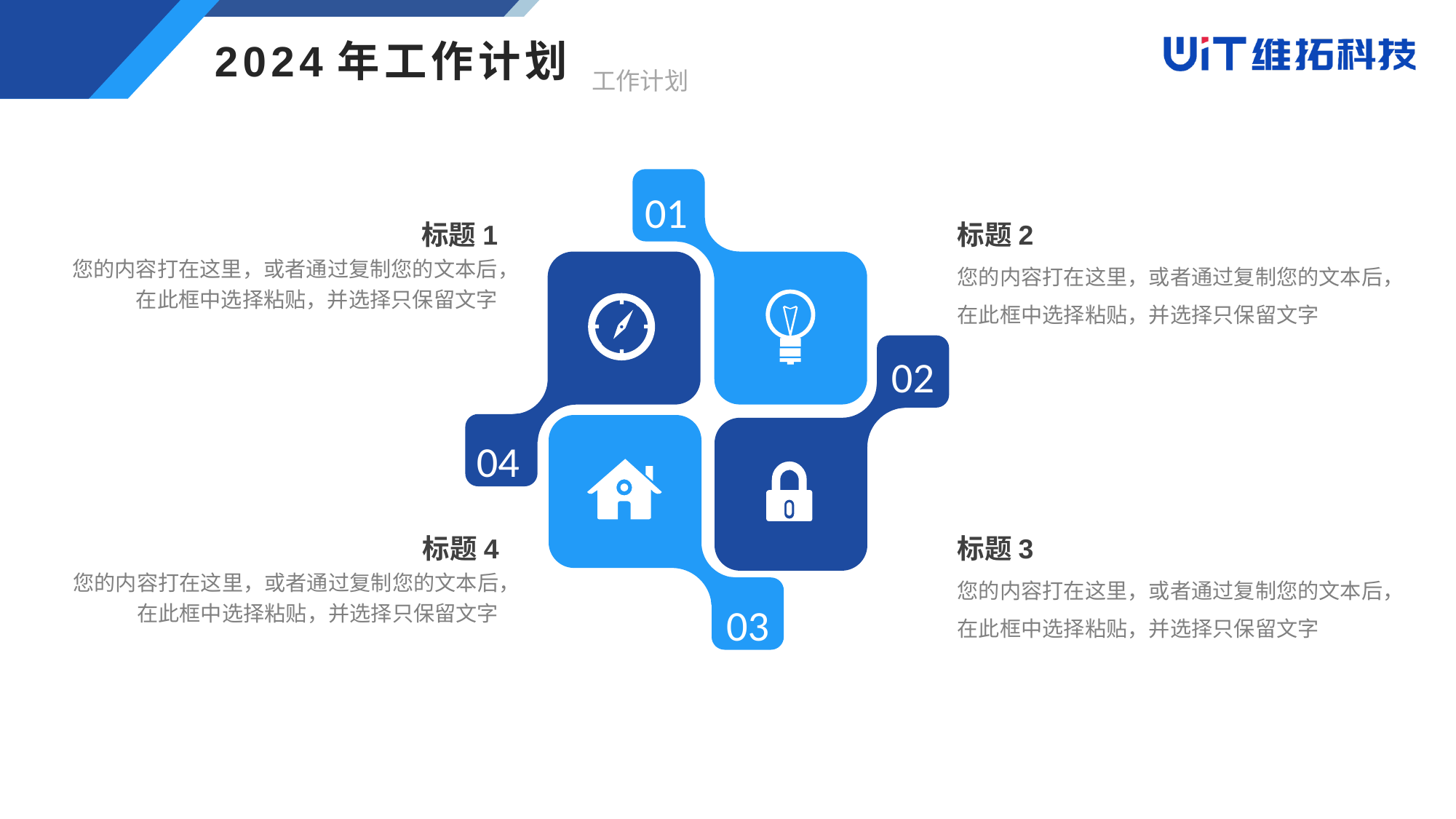

2024年工作计划
工作计划

01

标题1
您的内容打在这里，或者通过复制您的文本后，在此框中选择粘贴，并选择只保留文字

标题2
您的内容打在这里，或者通过复制您的文本后，在此框中选择粘贴，并选择只保留文字

04

02

03
标题4
您的内容打在这里，或者通过复制您的文本后，在此框中选择粘贴，并选择只保留文字

标题3
您的内容打在这里，或者通过复制您的文本后，在此框中选择粘贴，并选择只保留文字